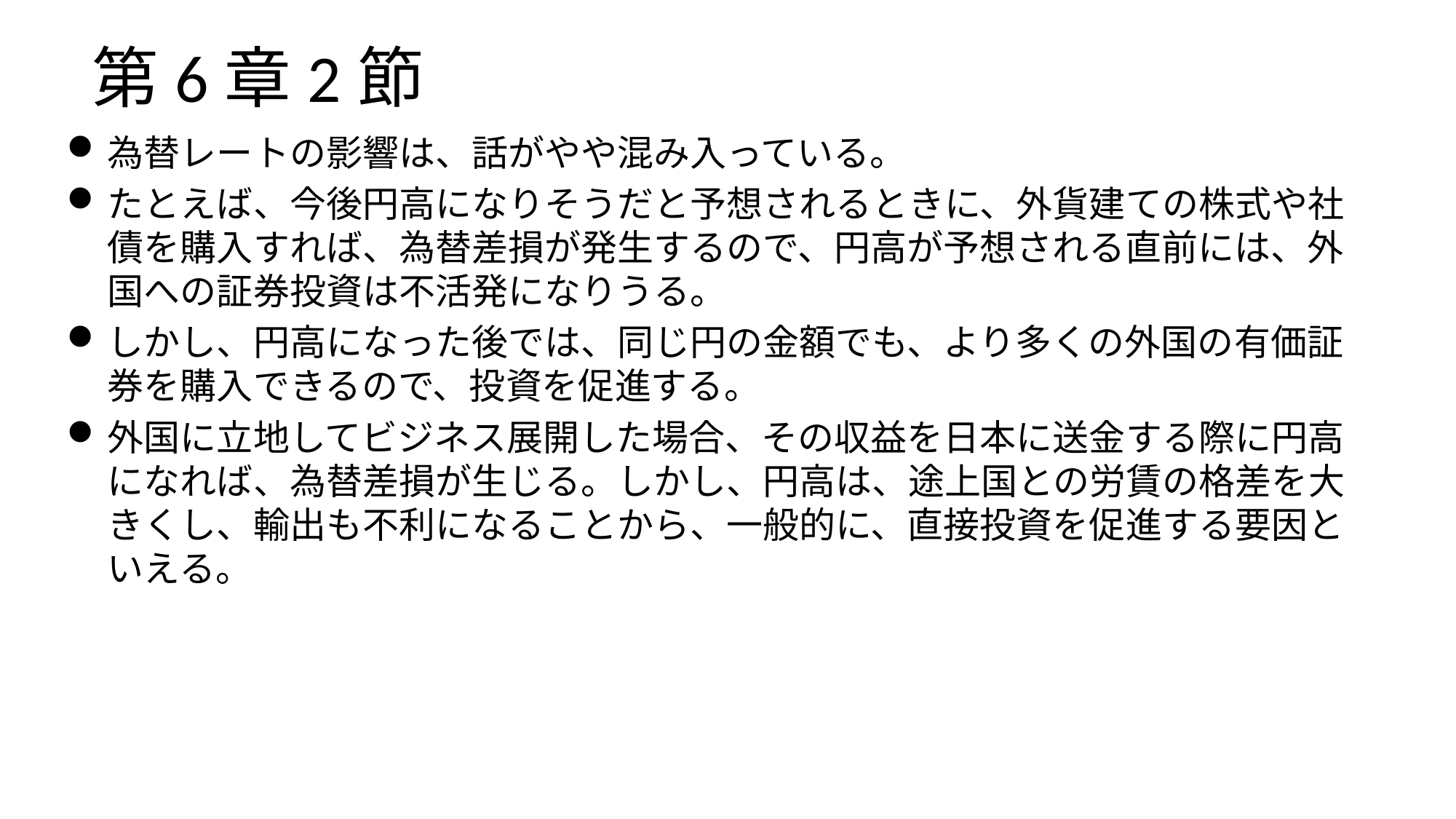

# 第6章2節
為替レートの影響は、話がやや混み入っている。
たとえば、今後円高になりそうだと予想されるときに、外貨建ての株式や社債を購入すれば、為替差損が発生するので、円高が予想される直前には、外国への証券投資は不活発になりうる。
しかし、円高になった後では、同じ円の金額でも、より多くの外国の有価証券を購入できるので、投資を促進する。
外国に立地してビジネス展開した場合、その収益を日本に送金する際に円高になれば、為替差損が生じる。しかし、円高は、途上国との労賃の格差を大きくし、輸出も不利になることから、一般的に、直接投資を促進する要因といえる。